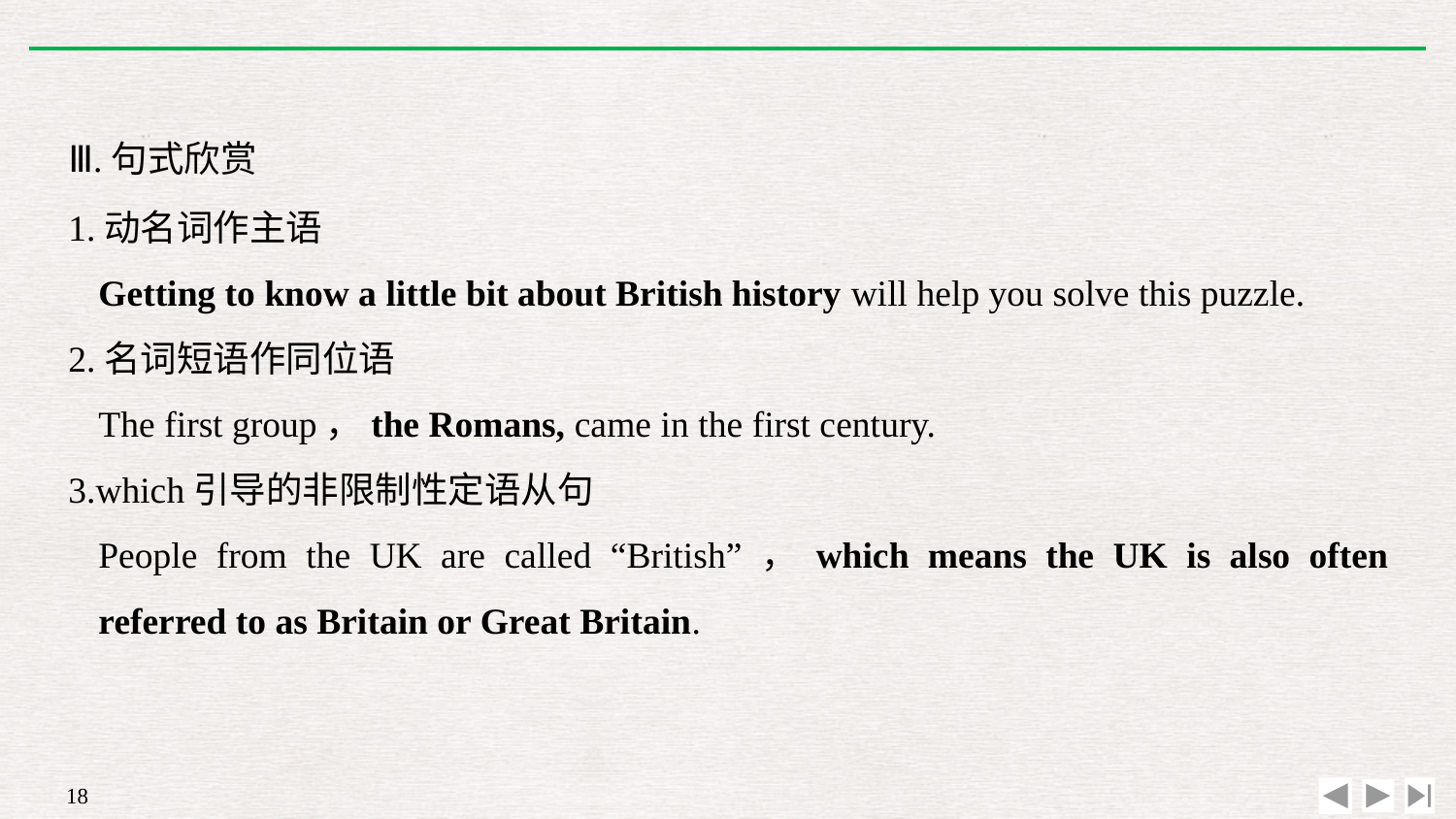

Ⅲ.句式欣赏
1.动名词作主语
	Getting to know a little bit about British history will help you solve this puzzle.
2.名词短语作同位语
	The first group，the Romans, came in the first century.
3.which引导的非限制性定语从句
	People from the UK are called “British”，which means the UK is also often referred to as Britain or Great Britain.